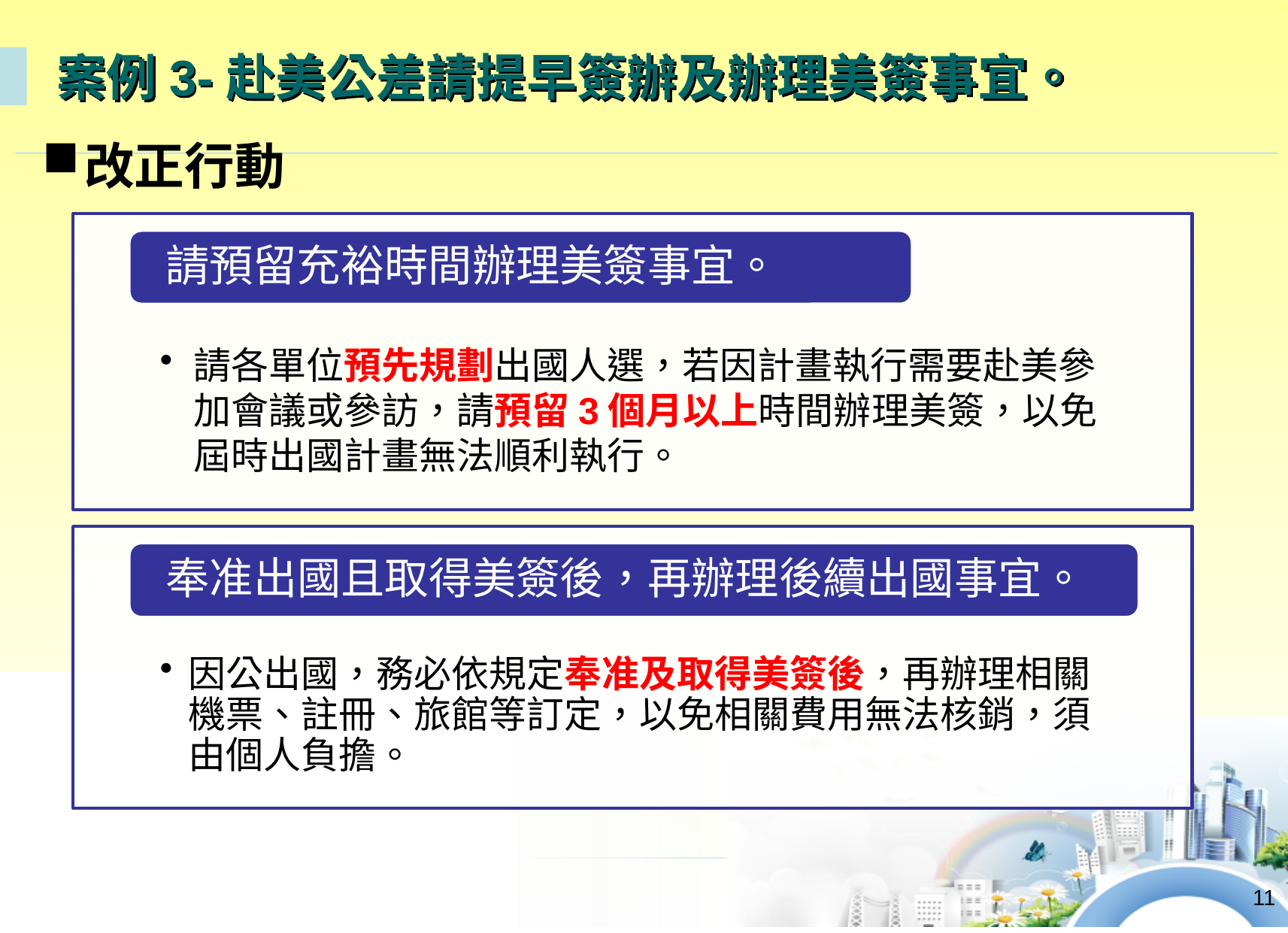

案例3-赴美公差請提早簽辦及辦理美簽事宜。
改正行動
請各單位預先規劃出國人選，若因計畫執行需要赴美參加會議或參訪，請預留3個月以上時間辦理美簽，以免屆時出國計畫無法順利執行。
請預留充裕時間辦理美簽事宜。
因公出國，務必依規定奉准及取得美簽後，再辦理相關機票、註冊、旅館等訂定，以免相關費用無法核銷，須由個人負擔。
奉准出國且取得美簽後，再辦理後續出國事宜。
11